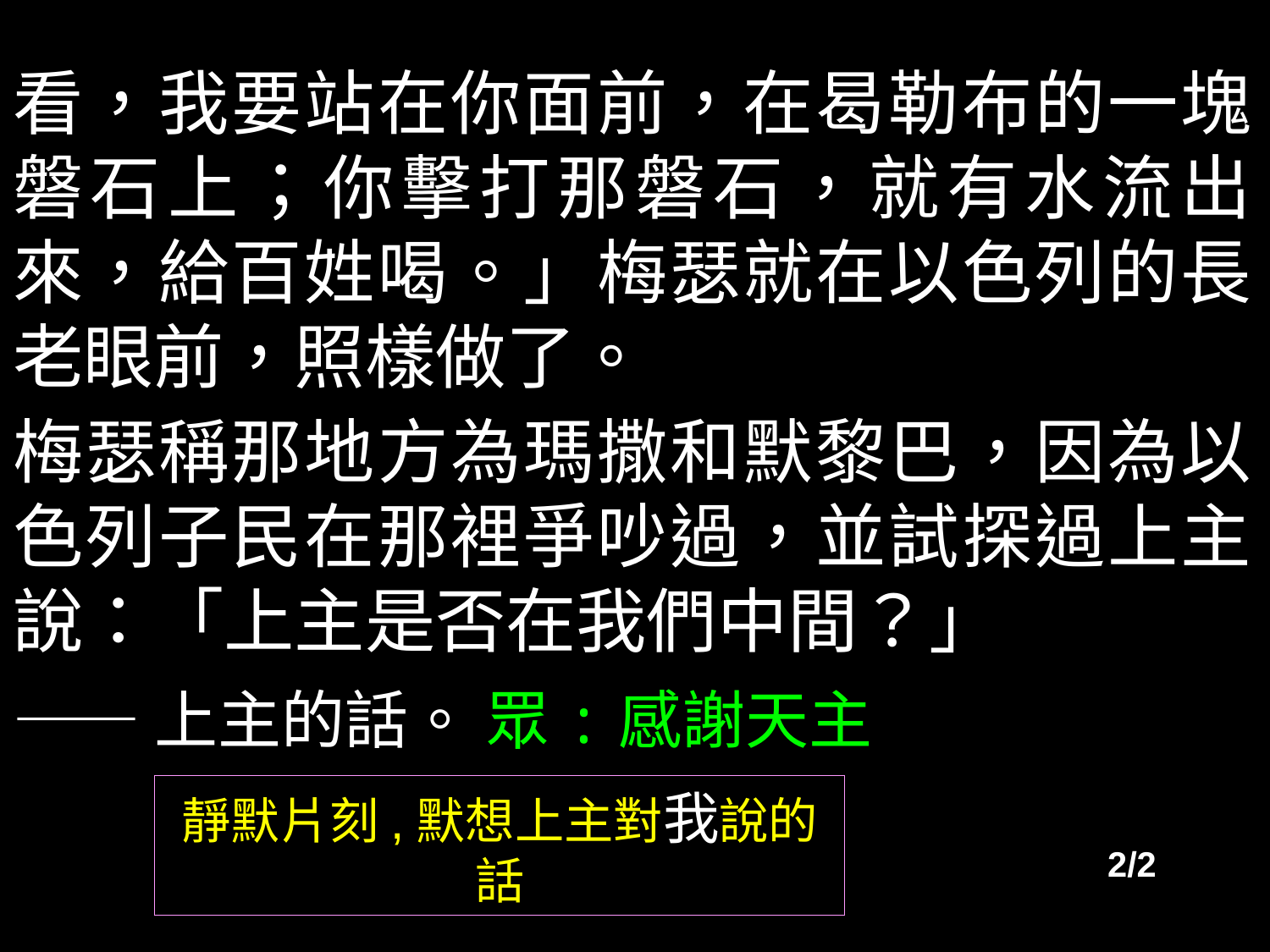

看，我要站在你面前，在曷勒布的一塊磐石上；你擊打那磐石，就有水流出來，給百姓喝。」梅瑟就在以色列的長老眼前，照樣做了。
梅瑟稱那地方為瑪撒和默黎巴，因為以色列子民在那裡爭吵過，並試探過上主說：「上主是否在我們中間？」
——上主的話。 眾:感謝天主

靜默片刻,默想上主對我說的話
2/2